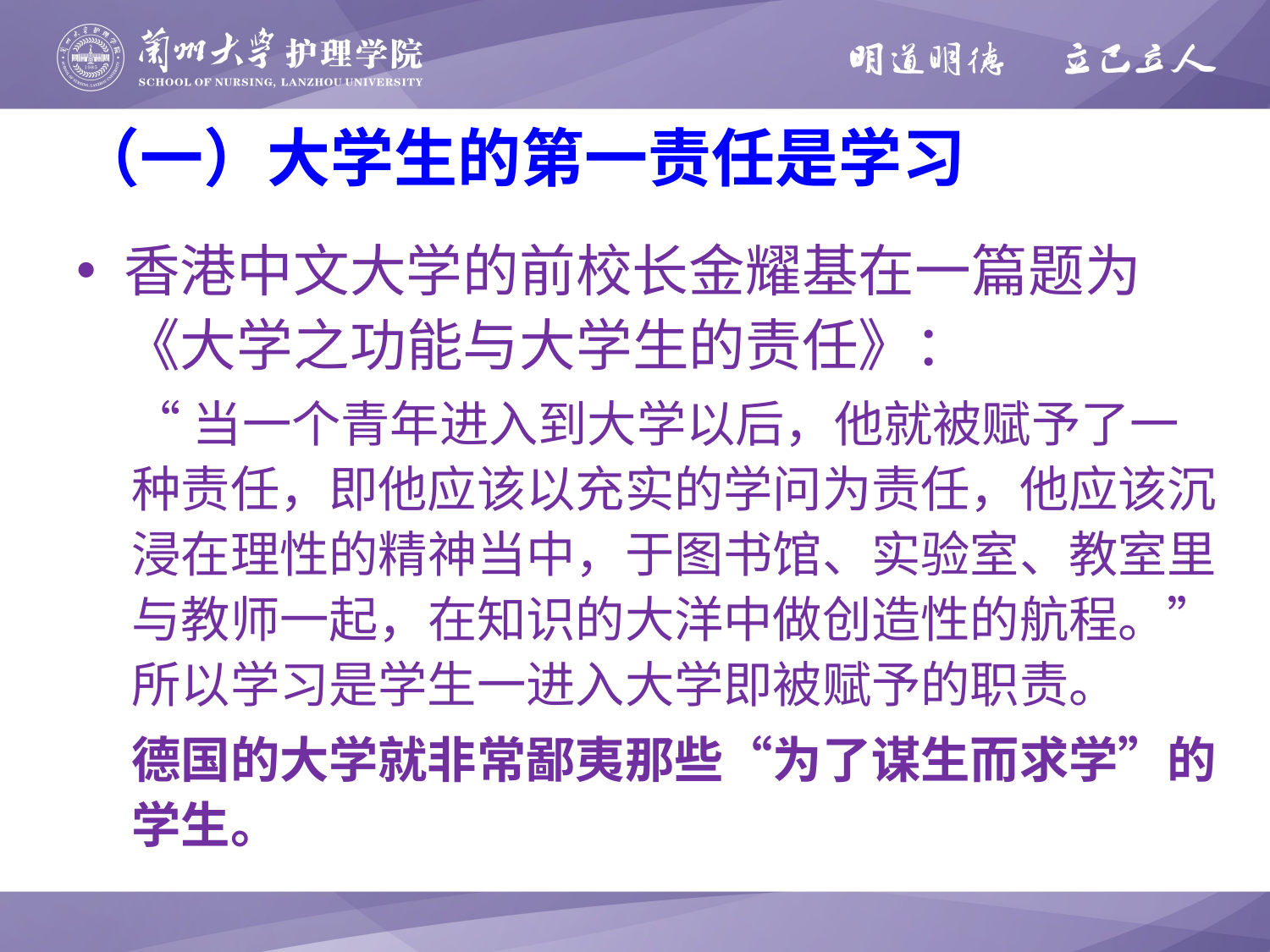

# （一）大学生的第一责任是学习
香港中文大学的前校长金耀基在一篇题为《大学之功能与大学生的责任》：
“当一个青年进入到大学以后，他就被赋予了一种责任，即他应该以充实的学问为责任，他应该沉浸在理性的精神当中，于图书馆、实验室、教室里与教师一起，在知识的大洋中做创造性的航程。”所以学习是学生一进入大学即被赋予的职责。
德国的大学就非常鄙夷那些“为了谋生而求学”的学生。